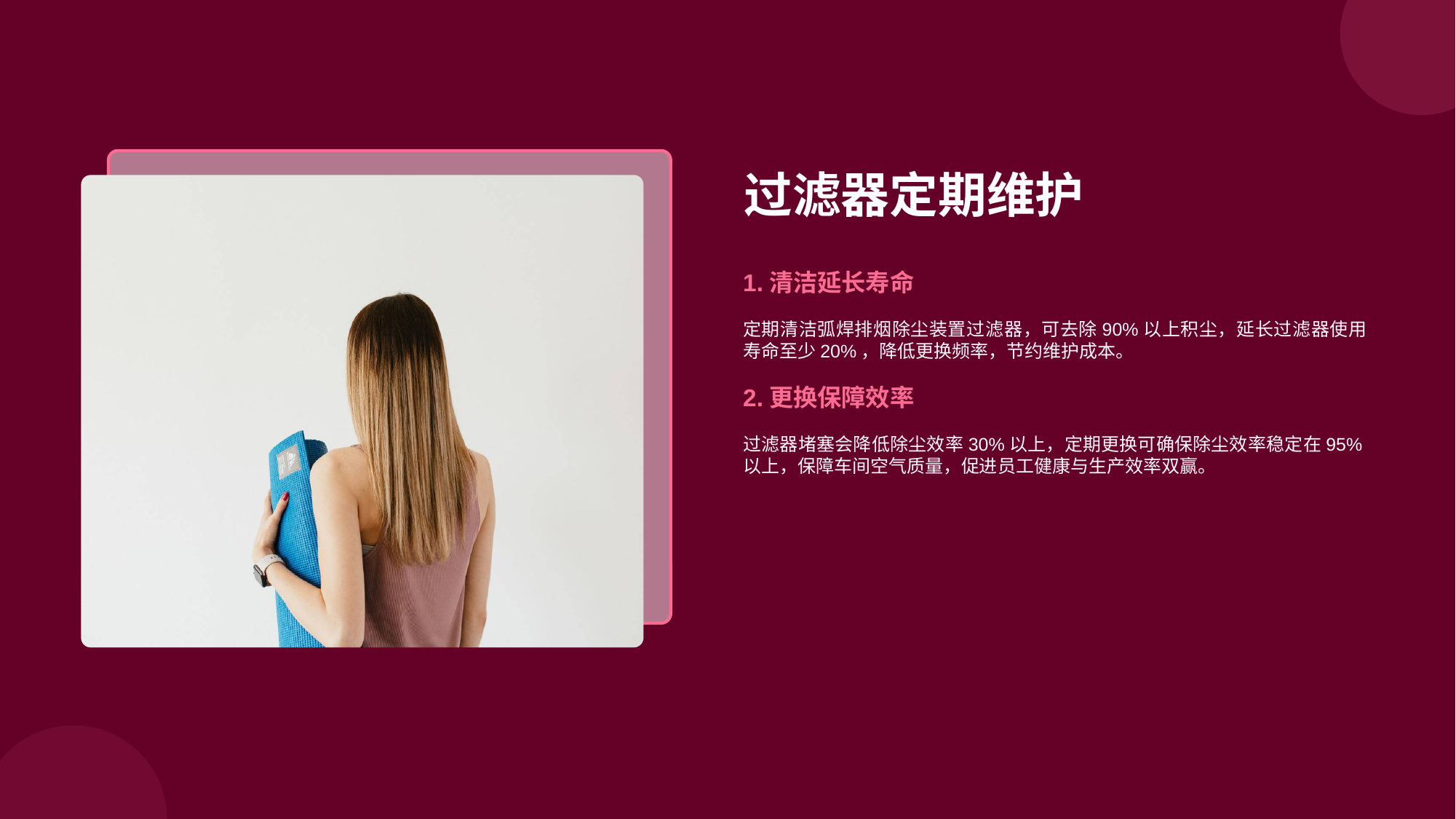

过滤器定期维护

1.清洁延长寿命
定期清洁弧焊排烟除尘装置过滤器，可去除90%以上积尘，延长过滤器使用寿命至少20%，降低更换频率，节约维护成本。
2.更换保障效率
过滤器堵塞会降低除尘效率30%以上，定期更换可确保除尘效率稳定在95%以上，保障车间空气质量，促进员工健康与生产效率双赢。